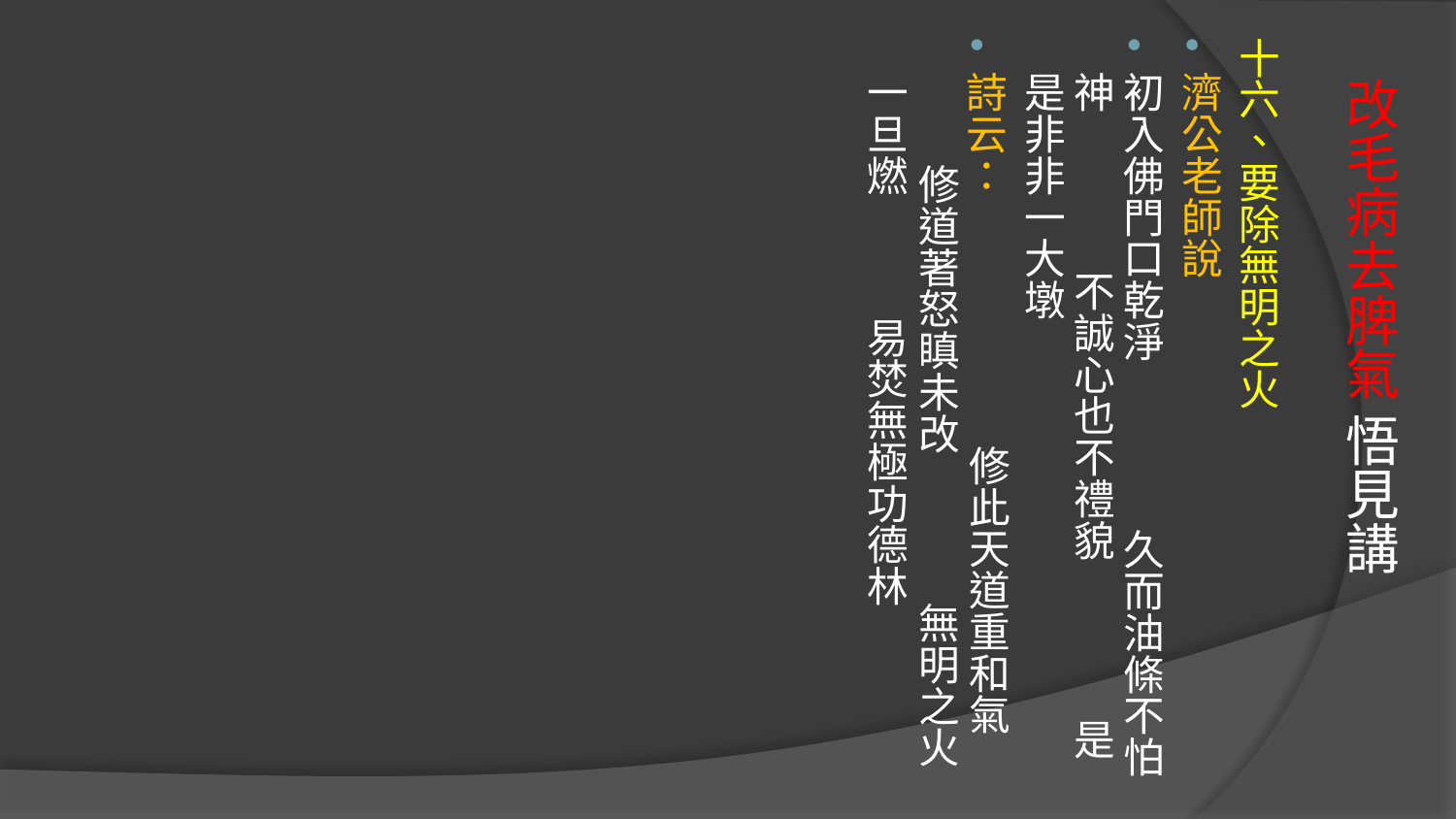

十六、要除無明之火
濟公老師說
初入佛門口乾淨                  久而油條不怕神                 不誠心也不禮貌                 是是非非一大墩
詩云：                           修此天道重和氣                修道著怒瞋未改                無明之火一旦燃             易焚無極功德林

# 改毛病去脾氣 悟見講